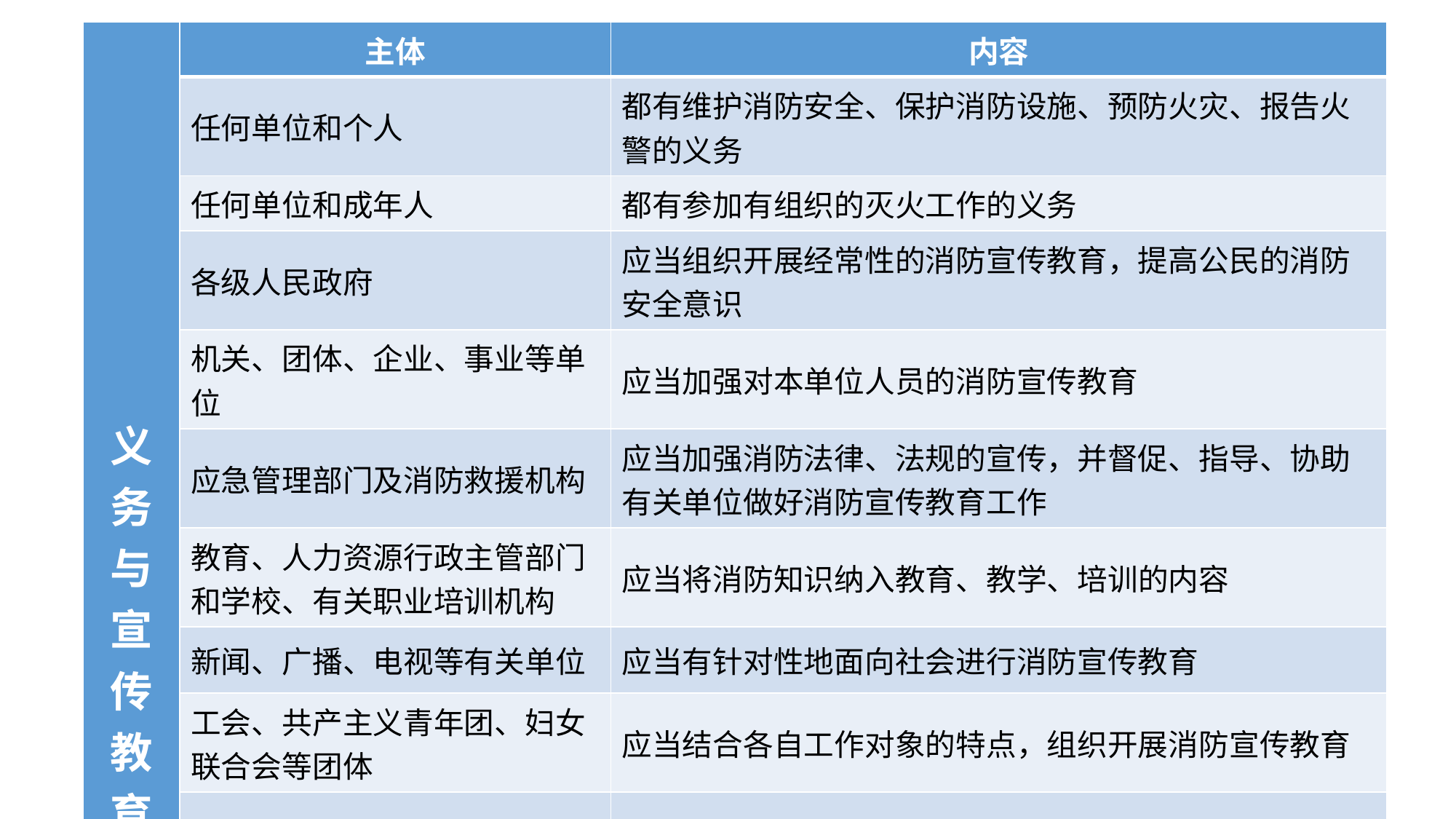

| 义 务 与 宣 传 教 育 | 主体 | 内容 |
| --- | --- | --- |
|  | 任何单位和个人 | 都有维护消防安全、保护消防设施、预防火灾、报告火警的义务 |
|  | 任何单位和成年人 | 都有参加有组织的灭火工作的义务 |
|  | 各级人民政府 | 应当组织开展经常性的消防宣传教育，提高公民的消防安全意识 |
|  | 机关、团体、企业、事业等单位 | 应当加强对本单位人员的消防宣传教育 |
|  | 应急管理部门及消防救援机构 | 应当加强消防法律、法规的宣传，并督促、指导、协助有关单位做好消防宣传教育工作 |
|  | 教育、人力资源行政主管部门和学校、有关职业培训机构 | 应当将消防知识纳入教育、教学、培训的内容 |
|  | 新闻、广播、电视等有关单位 | 应当有针对性地面向社会进行消防宣传教育 |
|  | 工会、共产主义青年团、妇女联合会等团体 | 应当结合各自工作对象的特点，组织开展消防宣传教育 |
|  | 村民委员会、居民委员会 | 应当协助人民政府以及公安机关、应急管理等部门，加强消防宣传教育 |
#